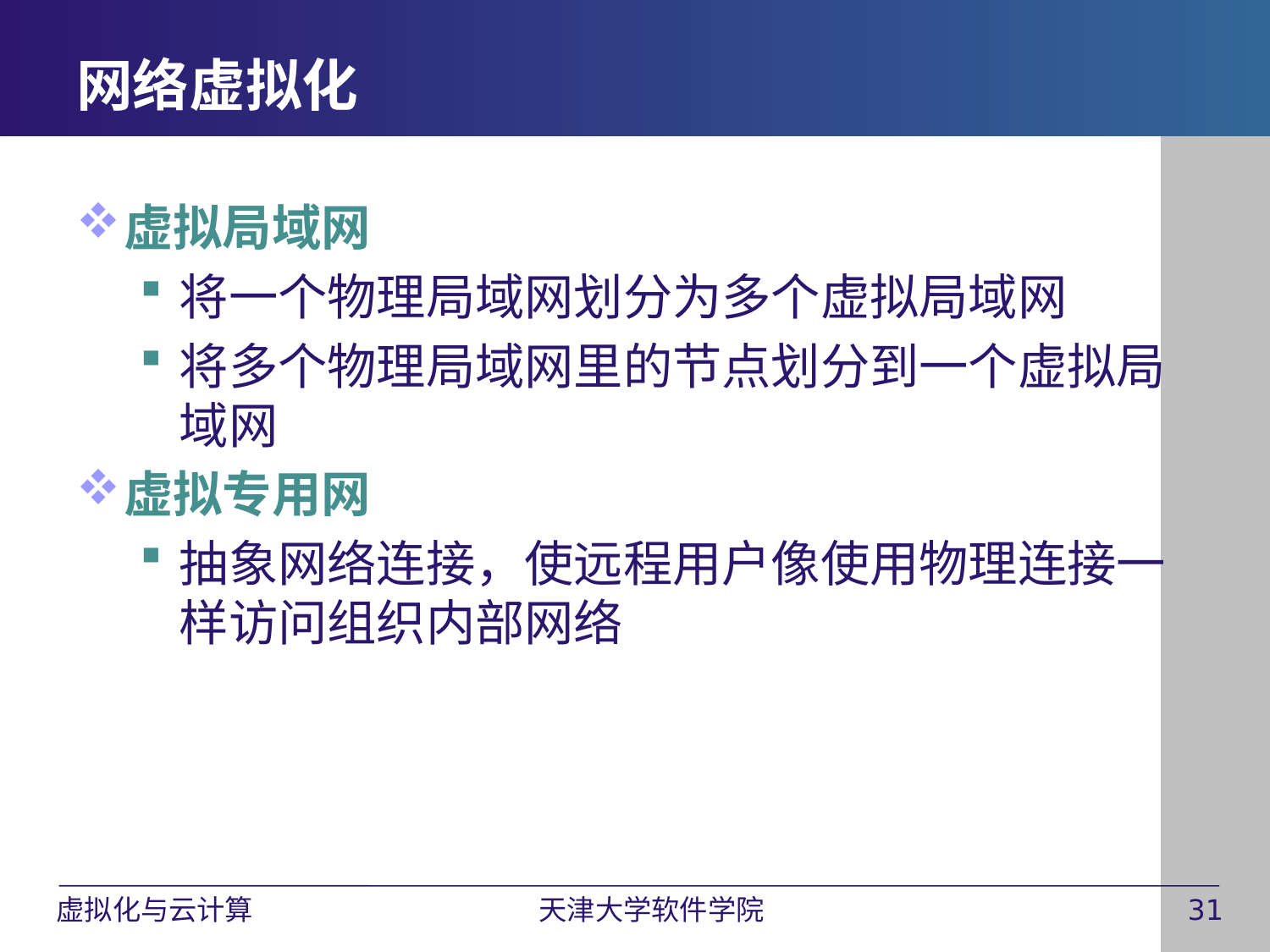

# 网络虚拟化
虚拟局域网
将一个物理局域网划分为多个虚拟局域网
将多个物理局域网里的节点划分到一个虚拟局域网
虚拟专用网
抽象网络连接，使远程用户像使用物理连接一样访问组织内部网络